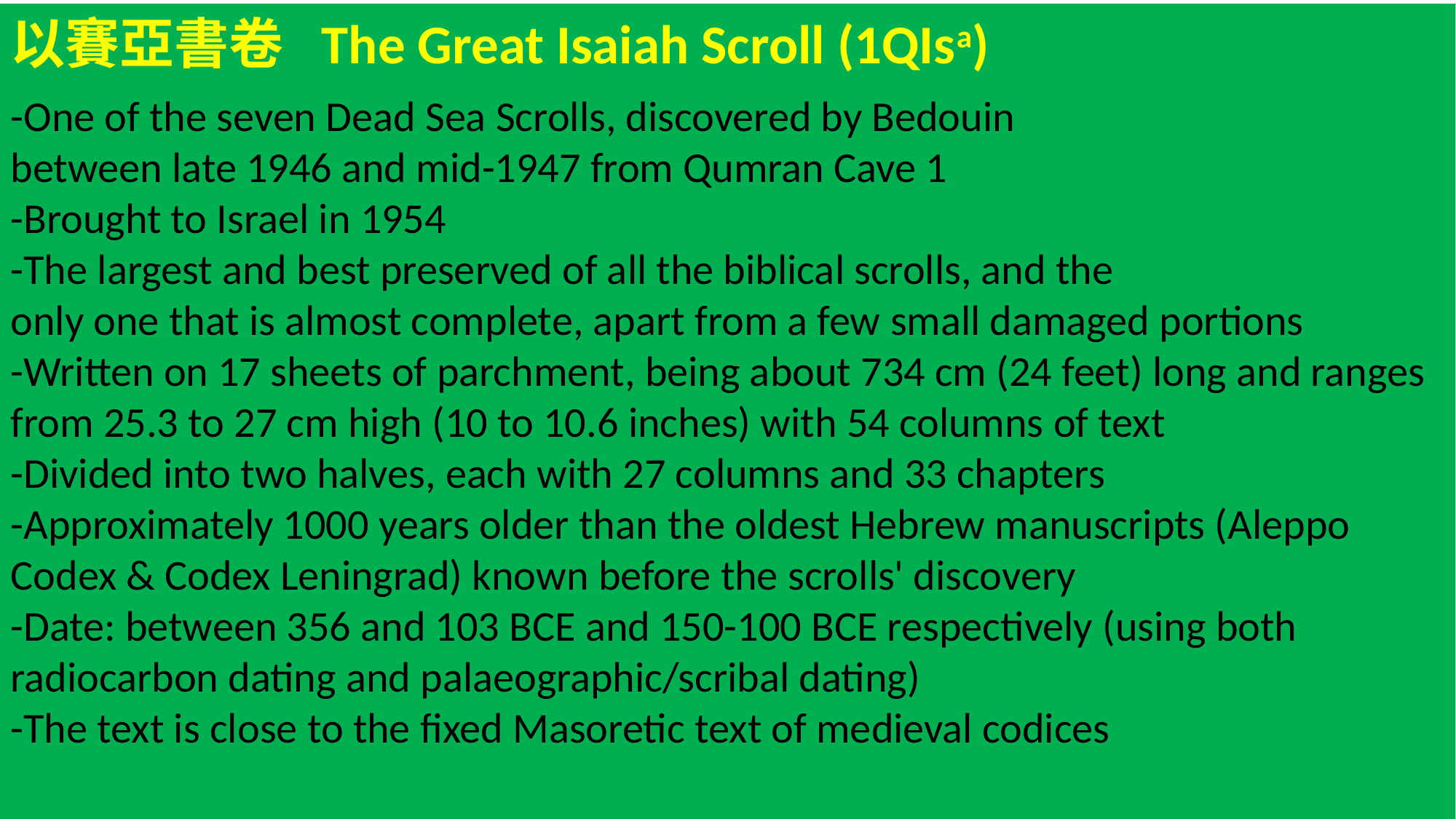

以賽亞書卷  The Great Isaiah Scroll (1QIsa)

-One of the seven Dead Sea Scrolls, discovered by Bedouin
between late 1946 and mid-1947 from Qumran Cave 1
-Brought to Israel in 1954
-The largest and best preserved of all the biblical scrolls, and the
only one that is almost complete, apart from a few small damaged portions
-Written on 17 sheets of parchment, being about 734 cm (24 feet) long and ranges from 25.3 to 27 cm high (10 to 10.6 inches) with 54 columns of text
-Divided into two halves, each with 27 columns and 33 chapters
-Approximately 1000 years older than the oldest Hebrew manuscripts (Aleppo Codex & Codex Leningrad) known before the scrolls' discovery
-Date: between 356 and 103 BCE and 150-100 BCE respectively (using both radiocarbon dating and palaeographic/scribal dating)
-The text is close to the fixed Masoretic text of medieval codices